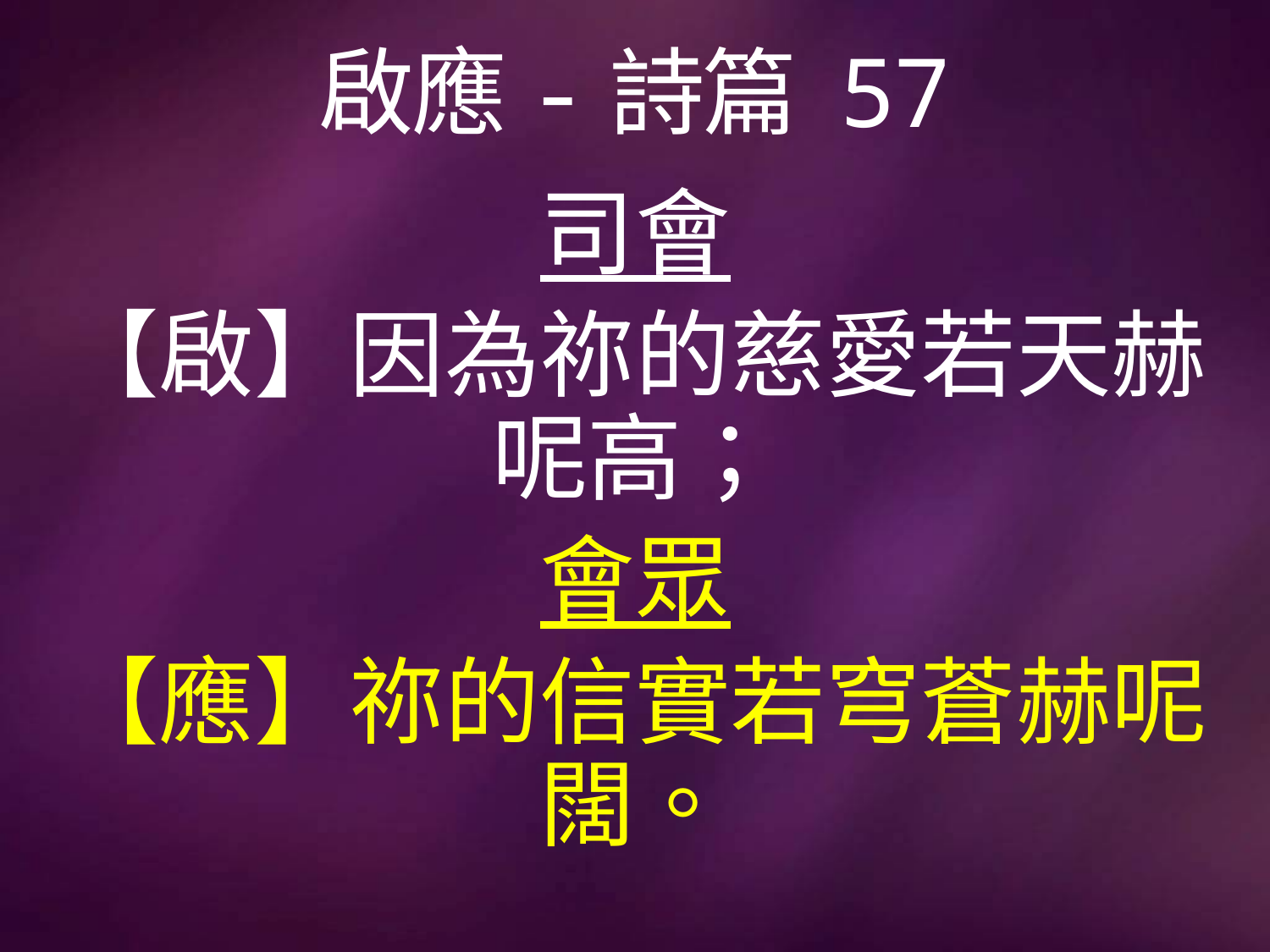

# 啟應-詩篇 57
司會
【啟】因為祢的慈愛若天赫呢高；
會眾
【應】祢的信實若穹蒼赫呢闊。